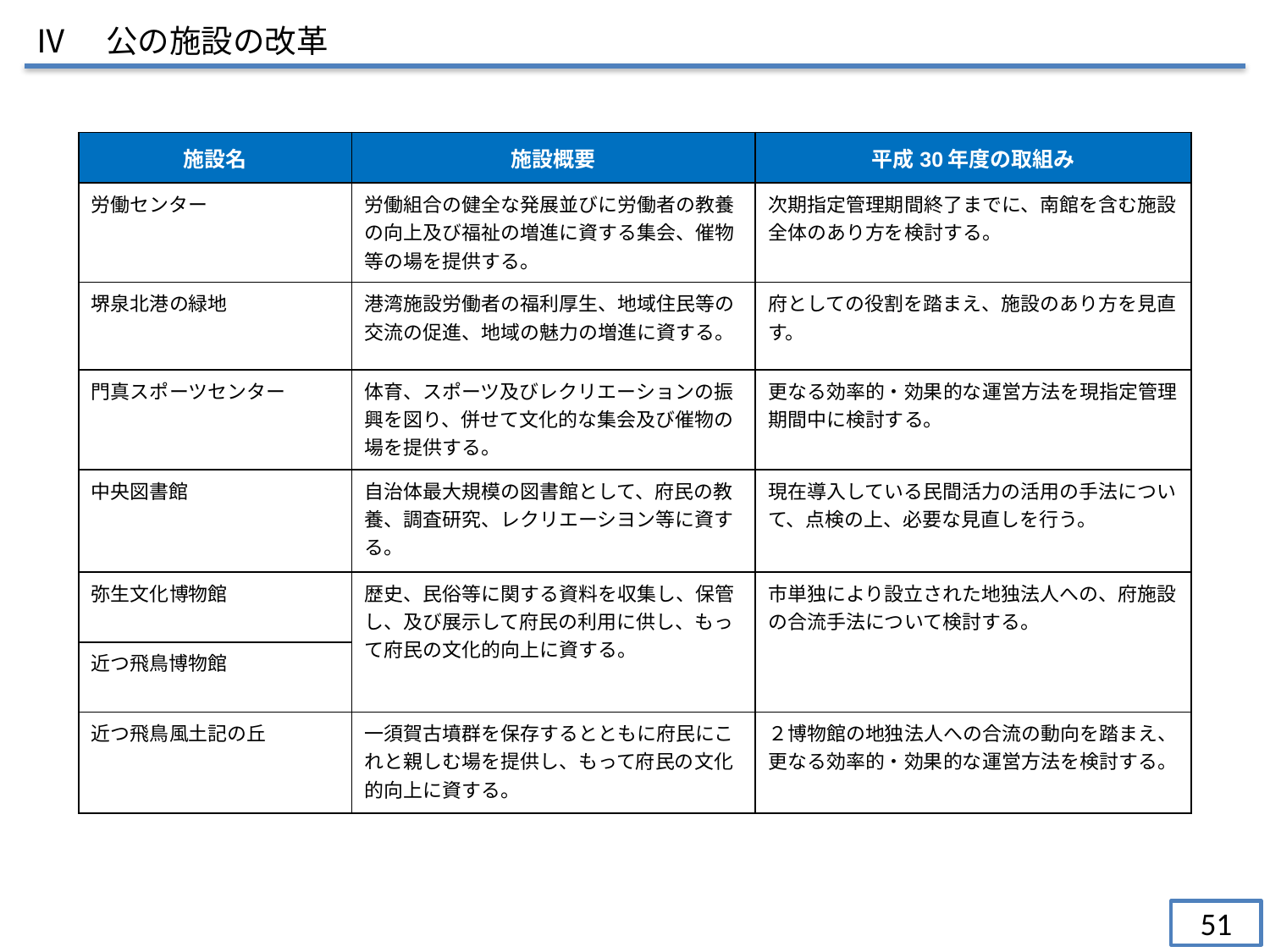

Ⅳ　公の施設の改革
| 施設名 | 施設概要 | 平成30年度の取組み |
| --- | --- | --- |
| 労働センター | 労働組合の健全な発展並びに労働者の教養の向上及び福祉の増進に資する集会、催物等の場を提供する。 | 次期指定管理期間終了までに、南館を含む施設全体のあり方を検討する。 |
| 堺泉北港の緑地 | 港湾施設労働者の福利厚生、地域住民等の交流の促進、地域の魅力の増進に資する。 | 府としての役割を踏まえ、施設のあり方を見直す。 |
| 門真スポーツセンター | 体育、スポーツ及びレクリエーションの振興を図り、併せて文化的な集会及び催物の場を提供する。 | 更なる効率的・効果的な運営方法を現指定管理期間中に検討する。 |
| 中央図書館 | 自治体最大規模の図書館として、府民の教養、調査研究、レクリエーシヨン等に資する。 | 現在導入している民間活力の活用の手法について、点検の上、必要な見直しを行う。 |
| 弥生文化博物館 | 歴史、民俗等に関する資料を収集し、保管し、及び展示して府民の利用に供し、もって府民の文化的向上に資する。 | 市単独により設立された地独法人への、府施設の合流手法について検討する。 |
| 近つ飛鳥博物館 |  |  |
| 近つ飛鳥風土記の丘 | 一須賀古墳群を保存するとともに府民にこれと親しむ場を提供し、もって府民の文化的向上に資する。 | ２博物館の地独法人への合流の動向を踏まえ、更なる効率的・効果的な運営方法を検討する。 |
51